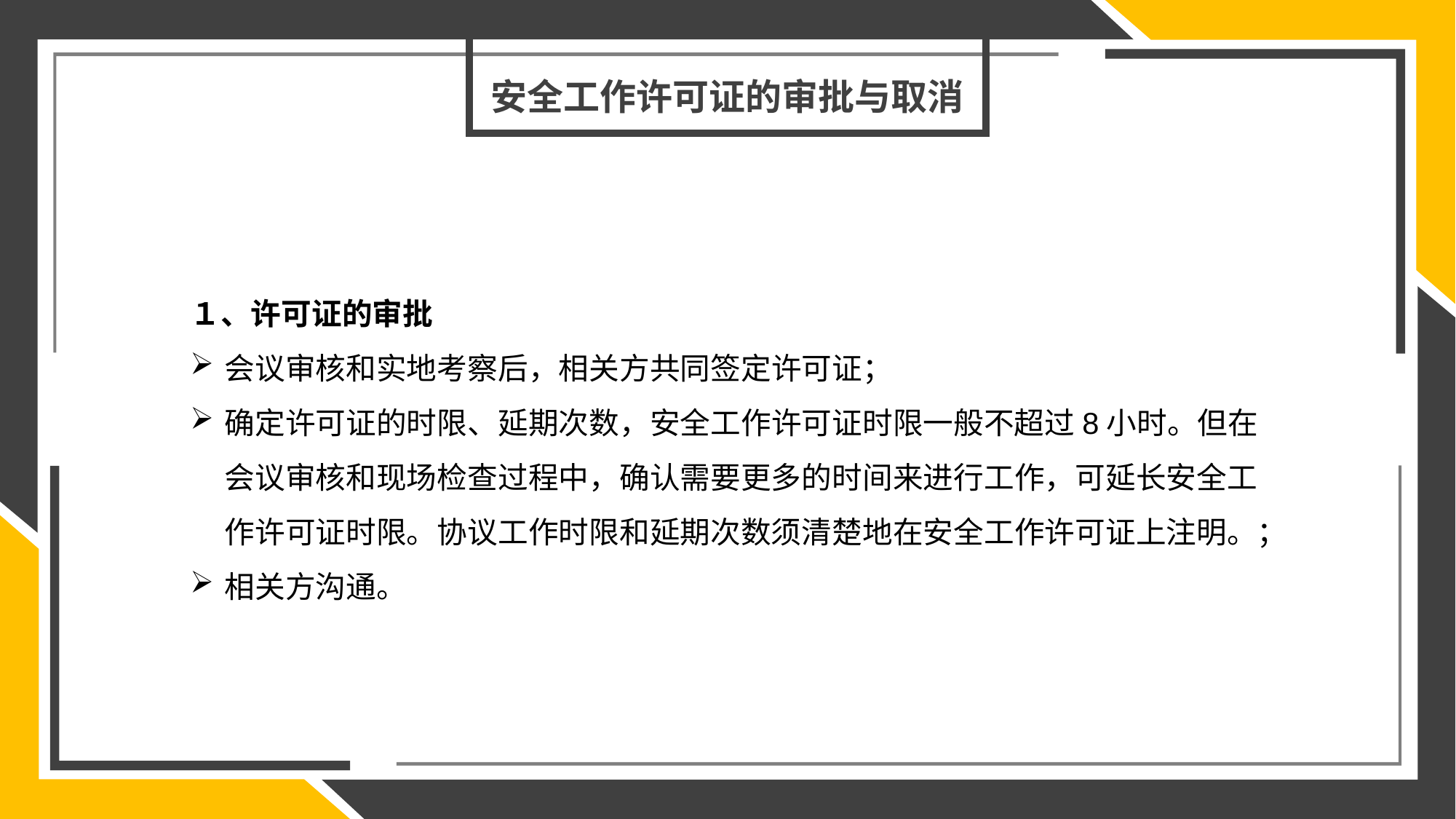

安全工作许可证的审批与取消
１、许可证的审批
会议审核和实地考察后，相关方共同签定许可证；
确定许可证的时限、延期次数，安全工作许可证时限一般不超过8小时。但在会议审核和现场检查过程中，确认需要更多的时间来进行工作，可延长安全工作许可证时限。协议工作时限和延期次数须清楚地在安全工作许可证上注明。；
相关方沟通。